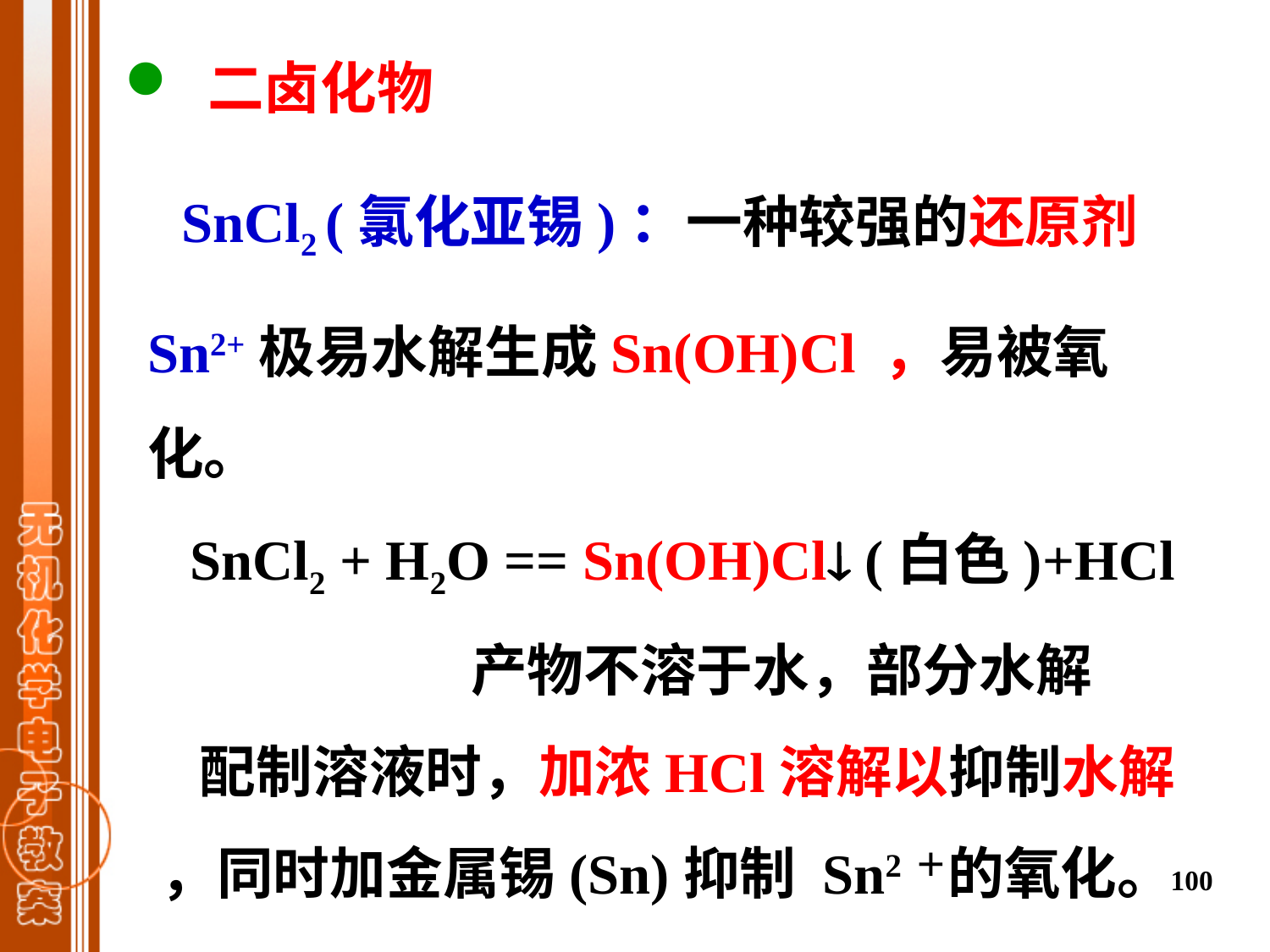

二卤化物
 SnCl2 (氯化亚锡)：一种较强的还原剂
Sn2+极易水解生成Sn(OH)Cl ，易被氧化。
   SnCl2 + H2O == Sn(OH)Cl↓ (白色)+HCl
                        产物不溶于水，部分水解
   配制溶液时，加浓HCl溶解以抑制水解 ，同时加金属锡(Sn)抑制 Sn2＋的氧化。
100